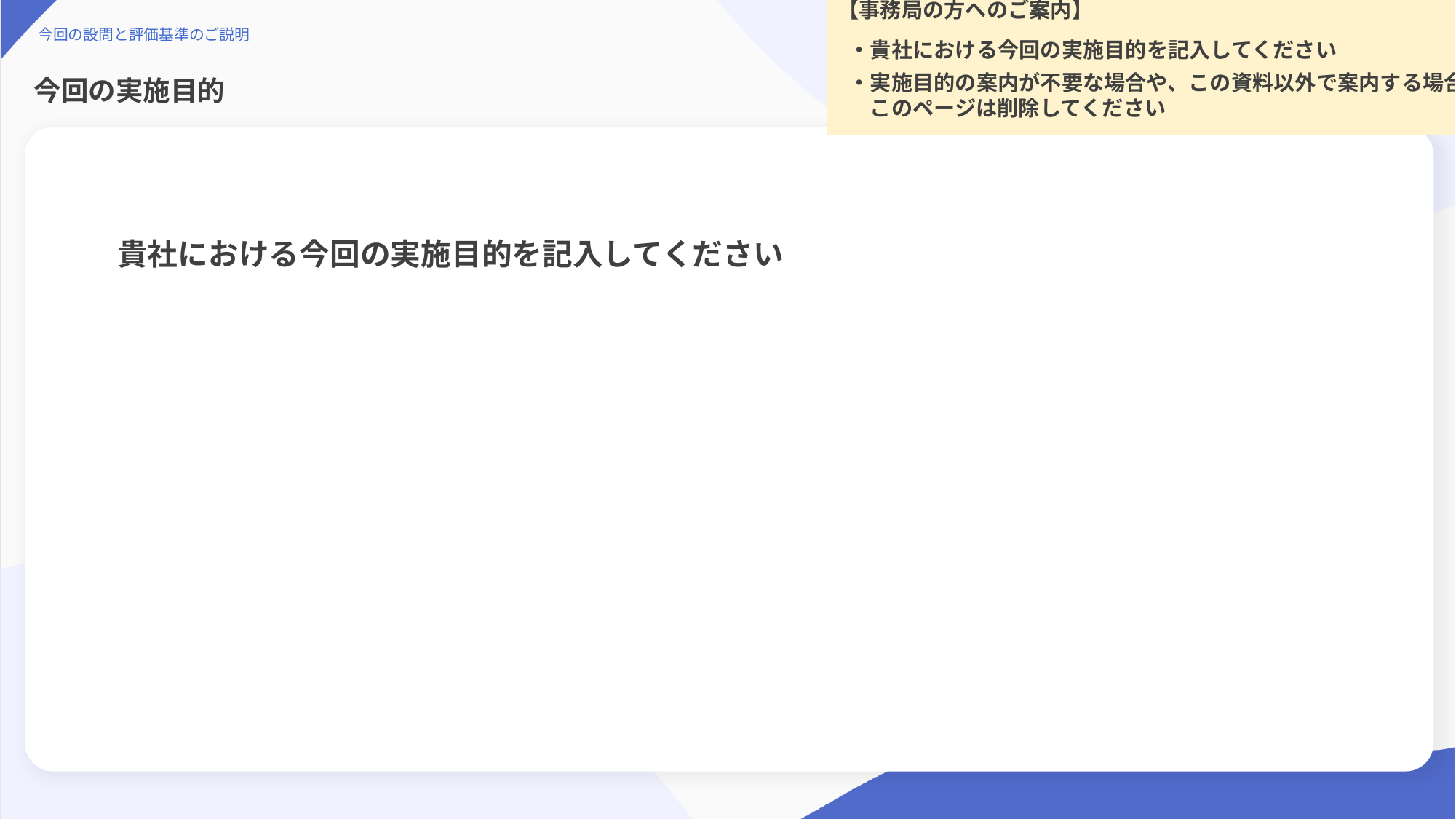

【事務局の方へのご案内】

 ・貴社における今回の実施目的を記入してください

 ・実施目的の案内が不要な場合や、この資料以外で案内する場合は、
 　このページは削除してください
今回の設問と評価基準のご説明
17
# 今回の実施目的
貴社における今回の実施目的を記入してください